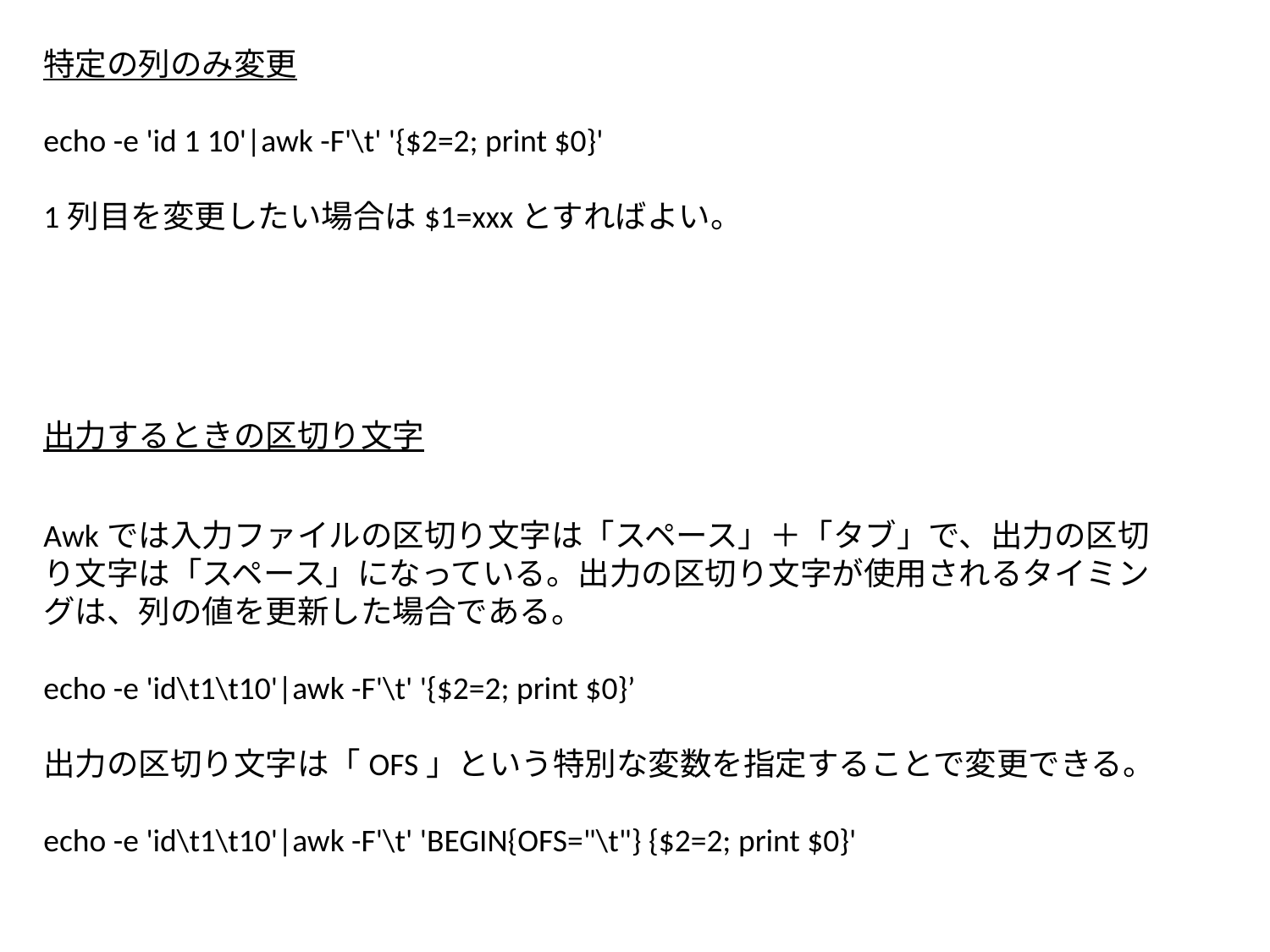

特定の列のみ変更

echo -e 'id 1 10'|awk -F'\t' '{$2=2; print $0}'

1列目を変更したい場合は$1=xxxとすればよい。
出力するときの区切り文字
Awkでは入力ファイルの区切り文字は「スペース」＋「タブ」で、出力の区切り文字は「スペース」になっている。出力の区切り文字が使用されるタイミングは、列の値を更新した場合である。

echo -e 'id\t1\t10'|awk -F'\t' '{$2=2; print $0}’

出力の区切り文字は「OFS」という特別な変数を指定することで変更できる。

echo -e 'id\t1\t10'|awk -F'\t' 'BEGIN{OFS="\t"} {$2=2; print $0}'